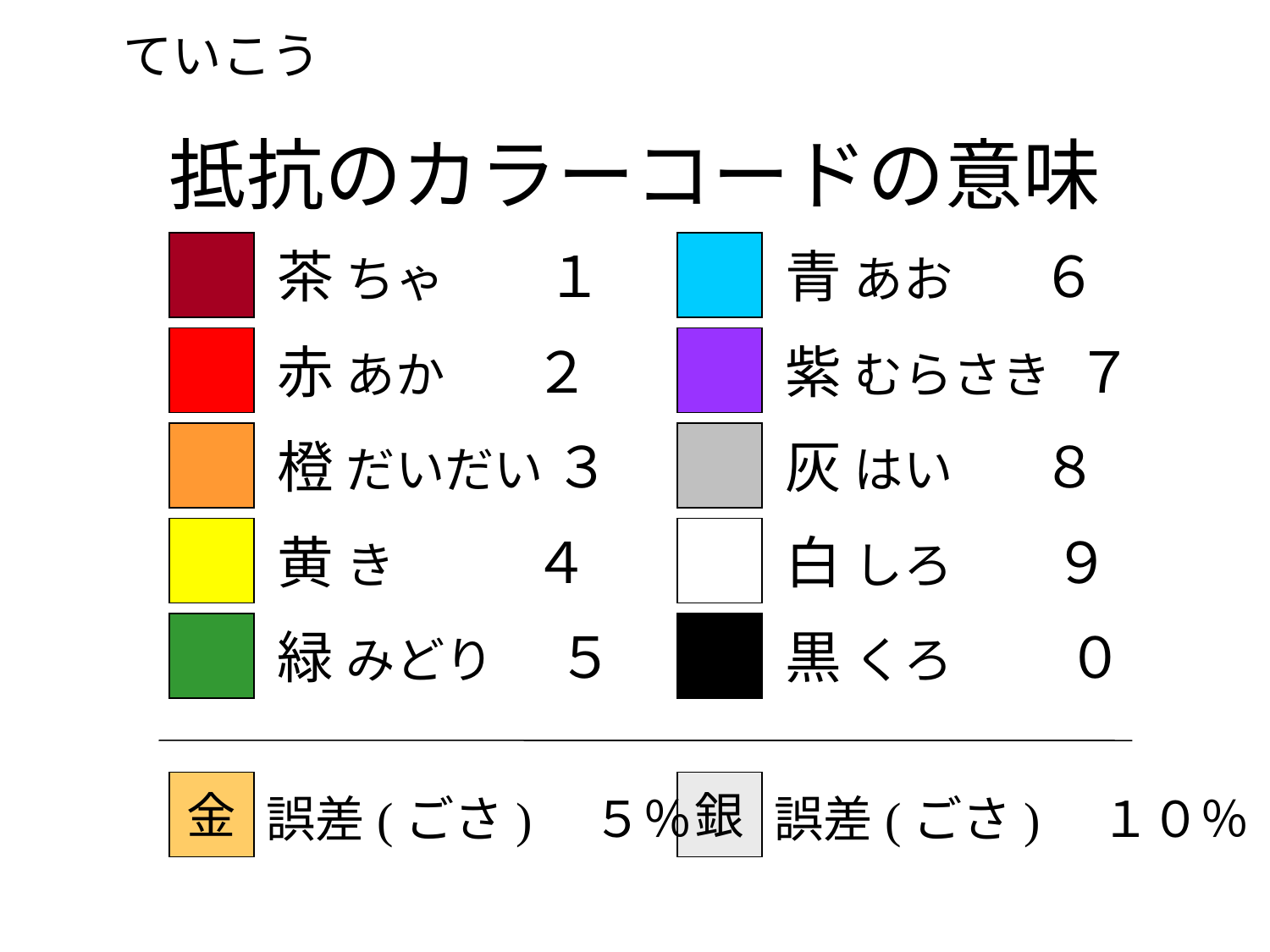

# ていこう　　　　　　　　　　　　　　　　　　　　　　　　　　　 抵抗のカラーコードの意味

茶 ちゃ        １

青 あお       ６

赤 あか       ２

紫 むらさき  ７

橙 だいだい ３

灰 はい       ８

黄 き           ４

白 しろ        ９

緑 みどり     ５

黒 くろ         ０

金
誤差(ごさ)　５％
銀
誤差(ごさ)　１０％